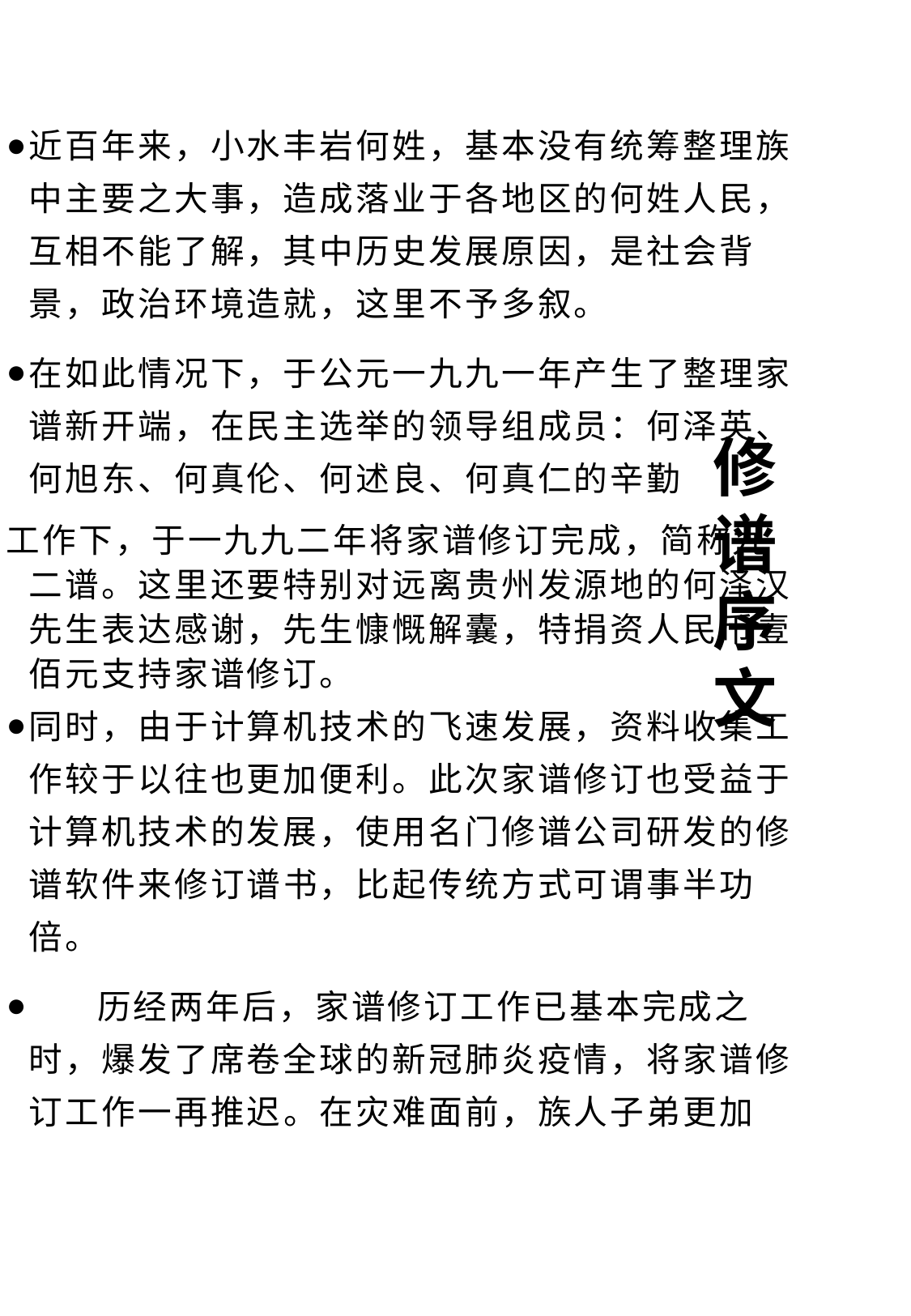

近百年来，小水丰岩何姓，基本没有统筹整理族中主要之大事，造成落业于各地区的何姓人民，互相不能了解，其中历史发展原因，是社会背景，政治环境造就，这里不予多叙。
在如此情况下，于公元一九九一年产生了整理家谱新开端，在民主选举的领导组成员：何泽英、何旭东、何真伦、何述良、何真仁的辛勤
工作下，于一九九二年将家谱修订完成，简称九二谱。这里还要特别对远离贵州发源地的何泽汉先生表达感谢，先生慷慨解囊，特捐资人民币壹佰元支持家谱修订。
同时，由于计算机技术的飞速发展，资料收集工作较于以往也更加便利。此次家谱修订也受益于计算机技术的发展，使用名门修谱公司研发的修谱软件来修订谱书，比起传统方式可谓事半功倍。
      历经两年后，家谱修订工作已基本完成之时，爆发了席卷全球的新冠肺炎疫情，将家谱修订工作一再推迟。在灾难面前，族人子弟更加
修谱序文